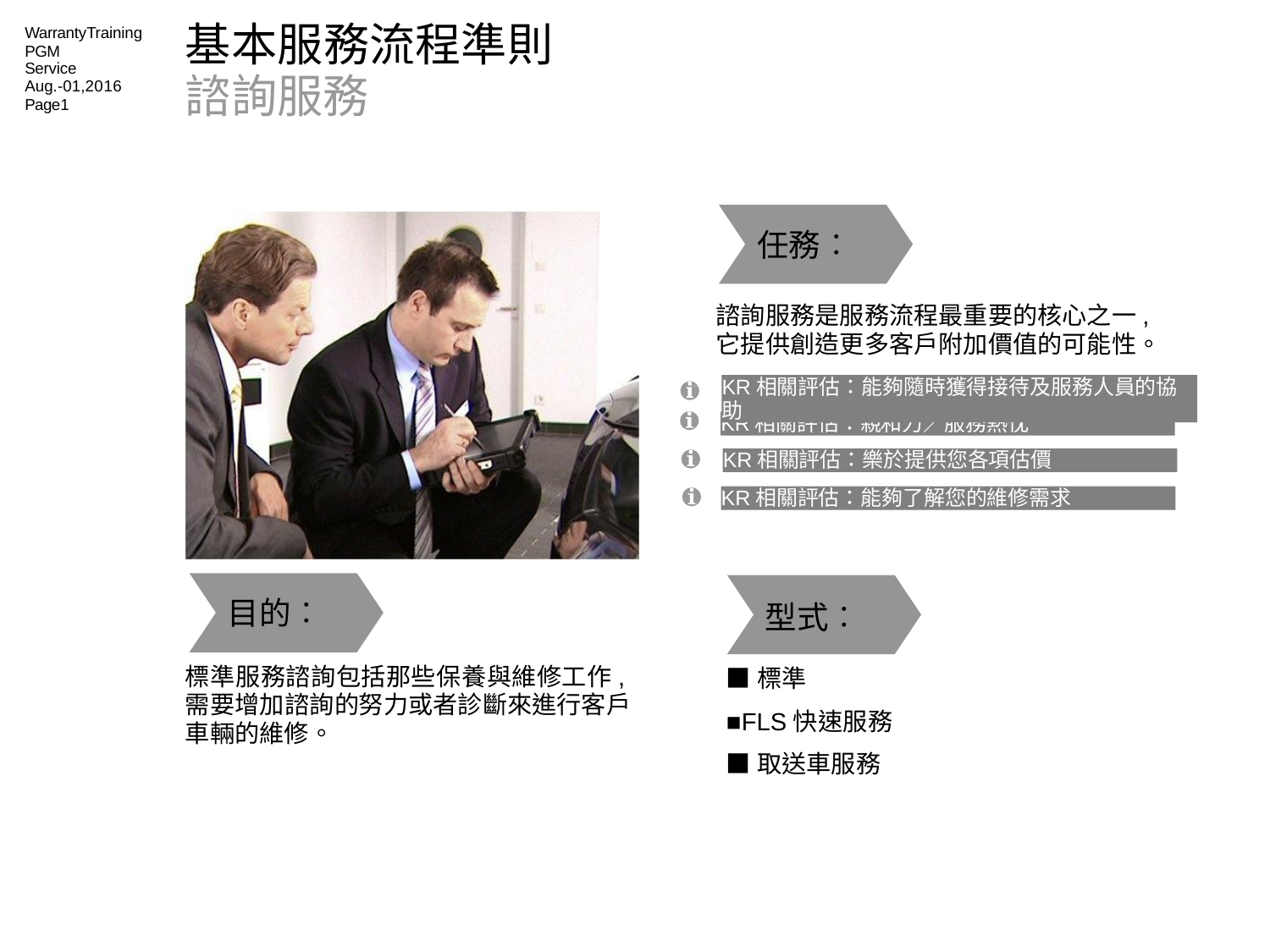

# 基本服務流程準則諮詢服務
WarrantyTrainingPGM
Service
Aug.-01,2016
Page1

任務︰

諮詢服務是服務流程最重要的核心之一,它提供創造更多客戶附加價值的可能性。
KR相關評估：能夠隨時獲得接待及服務人員的協助

KR相關評估：親和力／服務熱忱
KR相關評估：樂於提供您各項估價

KR相關評估：能夠了解您的維修需求

目的︰
型式︰
■標準
■FLS快速服務
■取送車服務
標準服務諮詢包括那些保養與維修工作,需要增加諮詢的努力或者診斷來進行客戶車輛的維修。